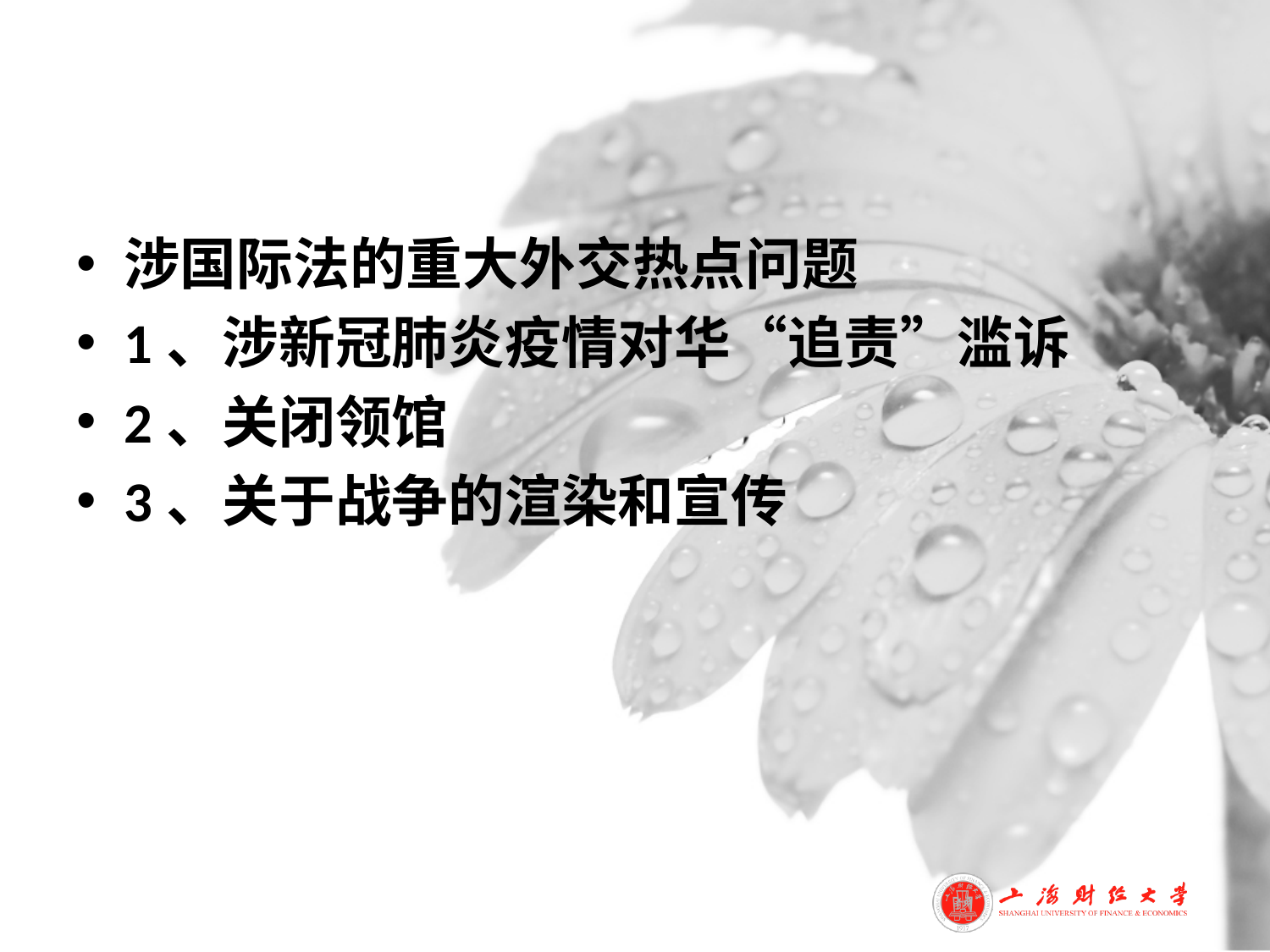

#
涉国际法的重大外交热点问题
1、涉新冠肺炎疫情对华“追责”滥诉
2、关闭领馆
3、关于战争的渲染和宣传